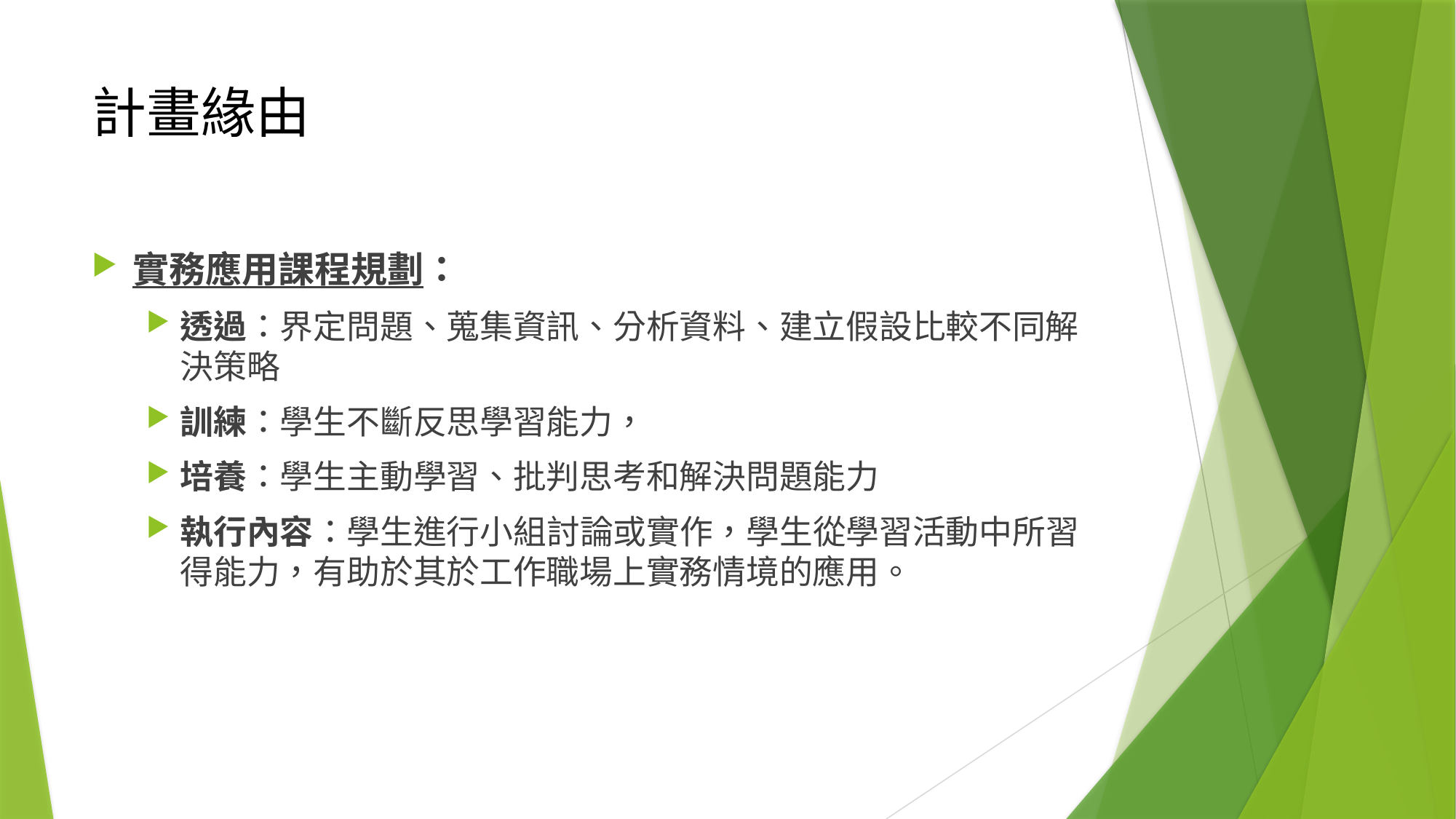

# 計畫緣由
實務應用課程規劃：
透過：界定問題、蒐集資訊、分析資料、建立假設比較不同解決策略
訓練：學生不斷反思學習能力，
培養：學生主動學習、批判思考和解決問題能力
執行內容：學生進行小組討論或實作，學生從學習活動中所習得能力，有助於其於工作職場上實務情境的應用。